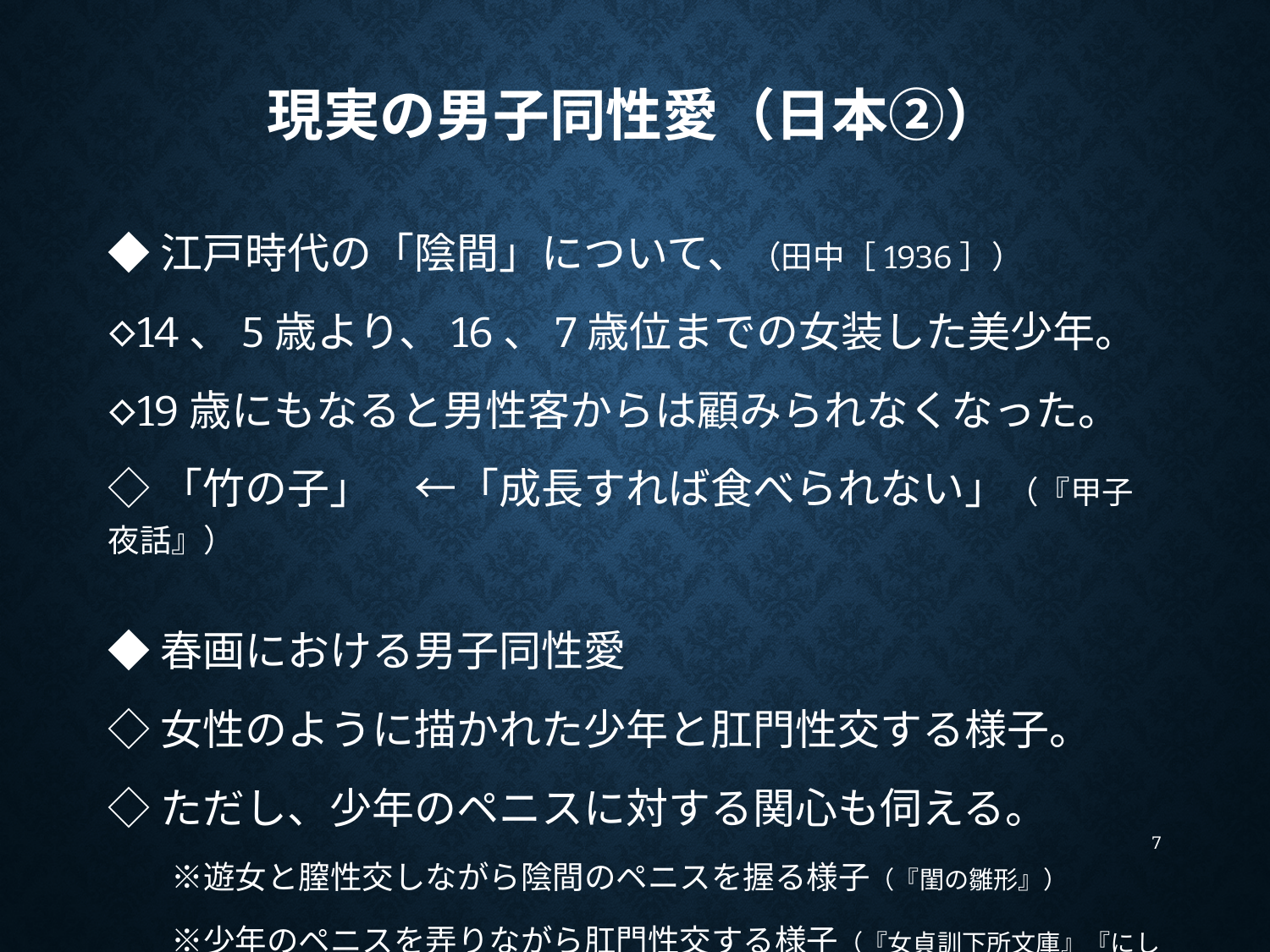

# 現実の男子同性愛（日本②）
◆江戸時代の「陰間」について、（田中［1936］）
◇14、5歳より、16、7歳位までの女装した美少年。
◇19歳にもなると男性客からは顧みられなくなった。
◇「竹の子」　←「成長すれば食べられない」（『甲子夜話』）

◆春画における男子同性愛
◇女性のように描かれた少年と肛門性交する様子。
◇ただし、少年のペニスに対する関心も伺える。
　　※遊女と膣性交しながら陰間のペニスを握る様子（『閨の雛形』）
　　※少年のペニスを弄りながら肛門性交する様子（『女貞訓下所文庫』『にし河筆姿』）
7